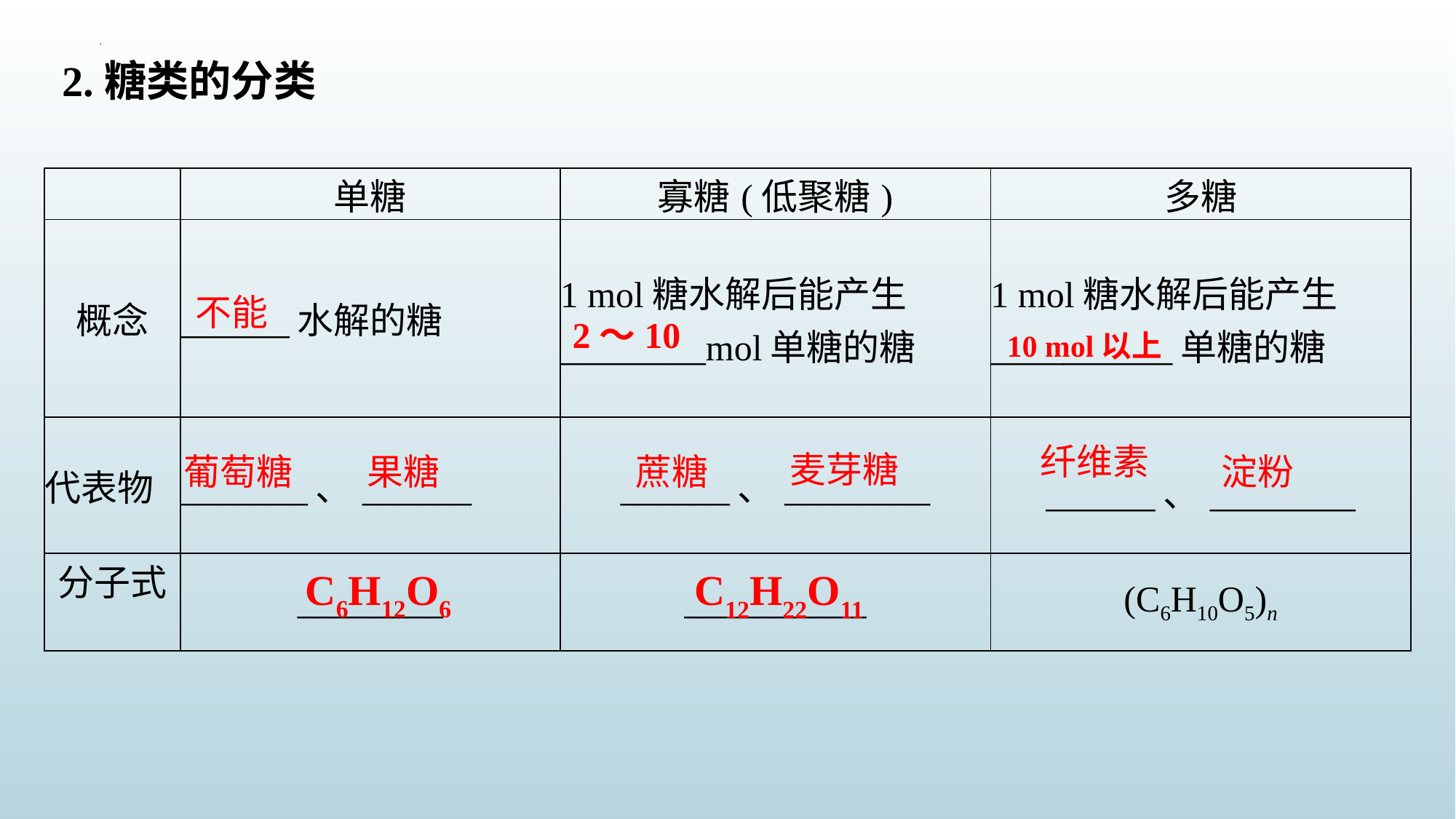

2.糖类的分类
|  | 单糖 | 寡糖(低聚糖) | 多糖 |
| --- | --- | --- | --- |
| 概念 | \_\_\_\_\_\_水解的糖 | 1 mol糖水解后能产生\_\_\_\_\_\_\_\_mol单糖的糖 | 1 mol糖水解后能产生\_\_\_\_\_\_\_\_\_\_单糖的糖 |
| 代表物 | \_\_\_\_\_\_\_、\_\_\_\_\_\_ | \_\_\_\_\_\_、\_\_\_\_\_\_\_\_ | \_\_\_\_\_\_、\_\_\_\_\_\_\_\_ |
| 分子式 | \_\_\_\_\_\_\_\_ | \_\_\_\_\_\_\_\_\_\_ | (C6H10O5)n |
不能
2～10
10 mol以上
纤维素
麦芽糖
果糖
葡萄糖
蔗糖
淀粉
C6H12O6
C12H22O11